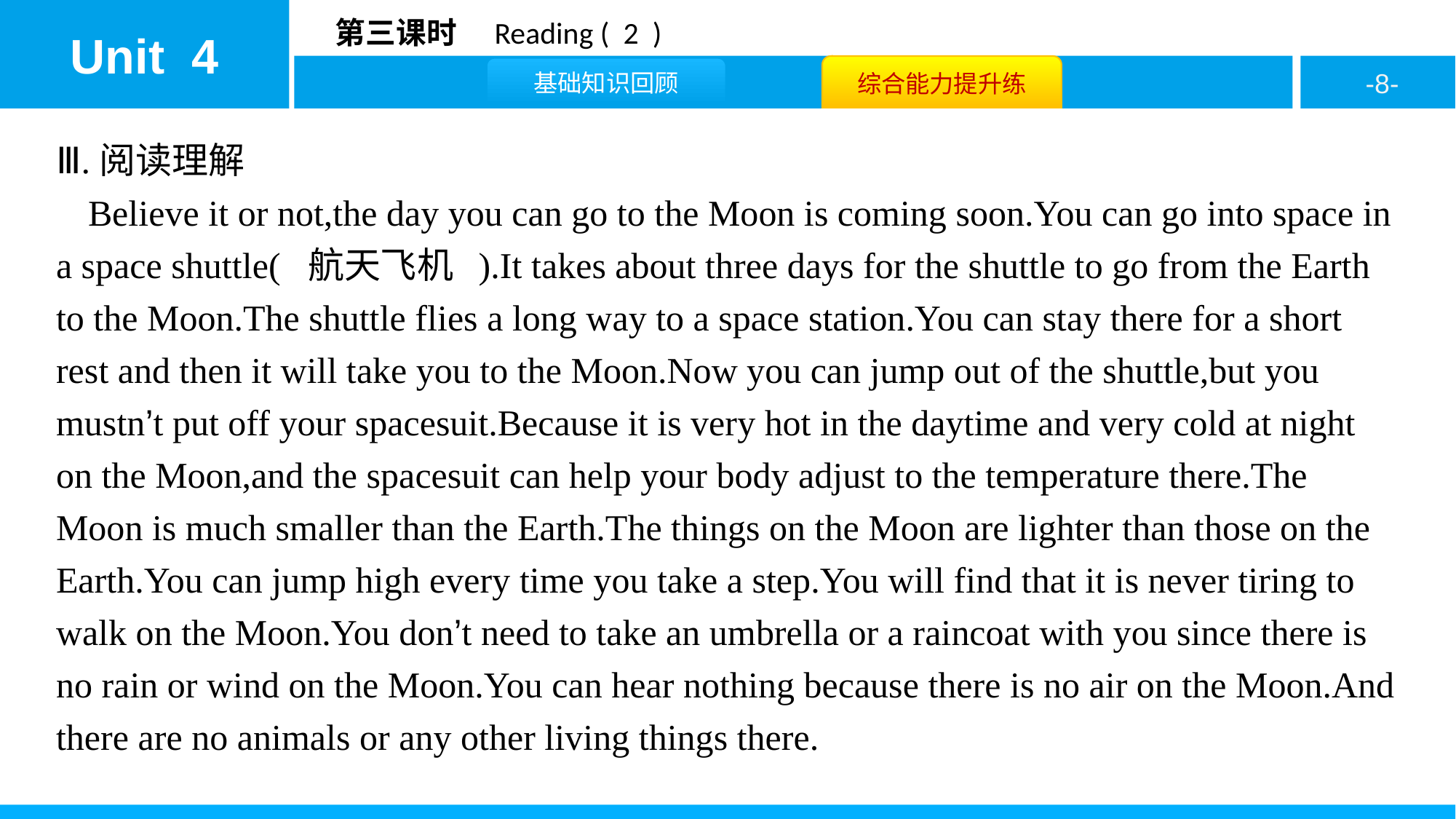

Ⅲ.阅读理解
Believe it or not,the day you can go to the Moon is coming soon.You can go into space in a space shuttle(  航天飞机  ).It takes about three days for the shuttle to go from the Earth to the Moon.The shuttle flies a long way to a space station.You can stay there for a short rest and then it will take you to the Moon.Now you can jump out of the shuttle,but you mustn’t put off your spacesuit.Because it is very hot in the daytime and very cold at night on the Moon,and the spacesuit can help your body adjust to the temperature there.The Moon is much smaller than the Earth.The things on the Moon are lighter than those on the Earth.You can jump high every time you take a step.You will find that it is never tiring to walk on the Moon.You don’t need to take an umbrella or a raincoat with you since there is no rain or wind on the Moon.You can hear nothing because there is no air on the Moon.And there are no animals or any other living things there.